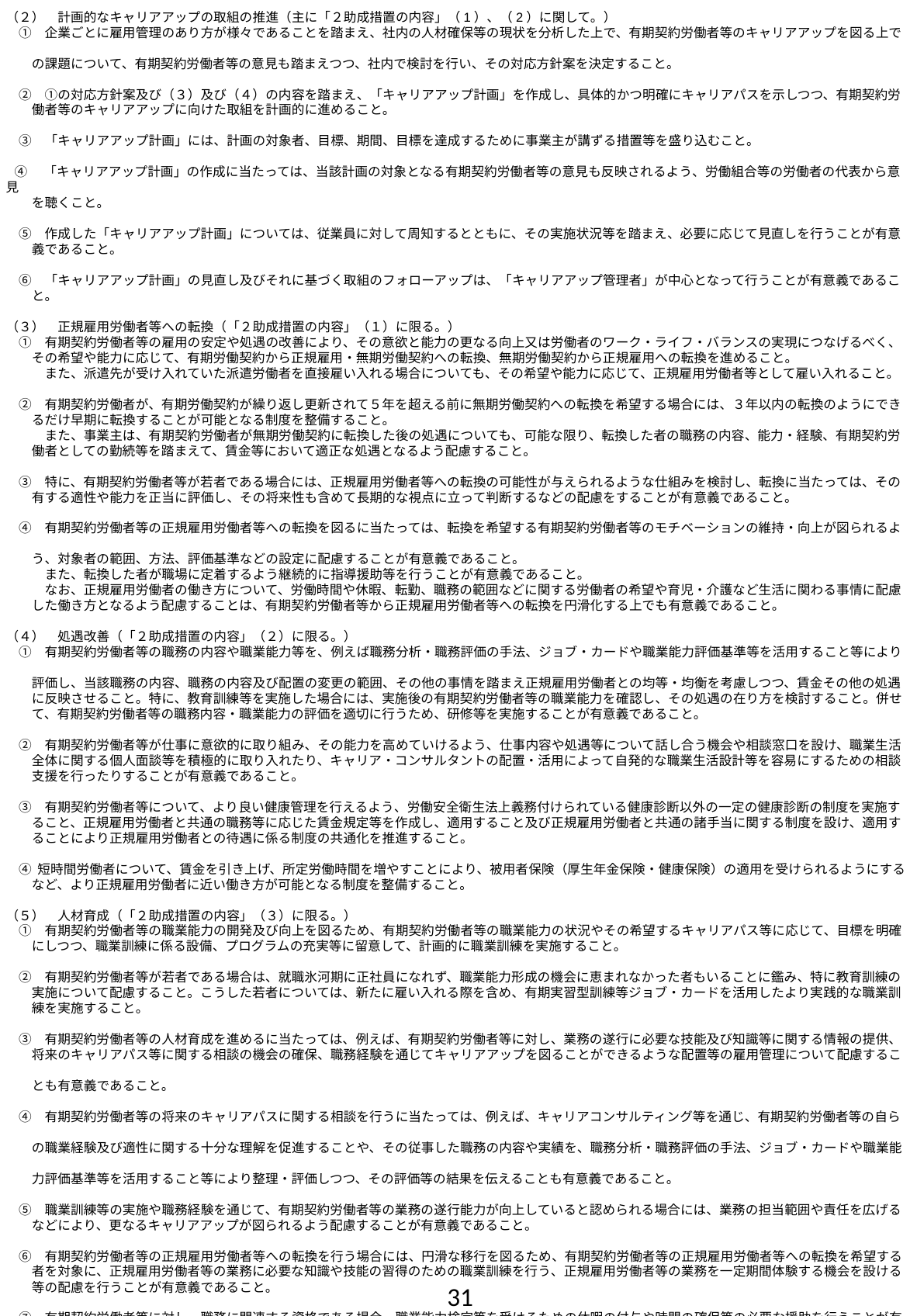

（２）　計画的なキャリアアップの取組の推進（主に「２助成措置の内容」（1）、（2）に関して。）
　①　企業ごとに雇用管理のあり方が様々であることを踏まえ、社内の人材確保等の現状を分析した上で、有期契約労働者等のキャリアアップを図る上で
　　の課題について、有期契約労働者等の意見も踏まえつつ、社内で検討を行い、その対応方針案を決定すること。

　②　①の対応方針案及び（３）及び（４）の内容を踏まえ、「キャリアアップ計画」を作成し、具体的かつ明確にキャリアパスを示しつつ、有期契約労
　　働者等のキャリアアップに向けた取組を計画的に進めること。

　③　「キャリアアップ計画」には、計画の対象者、目標、期間、目標を達成するために事業主が講ずる措置等を盛り込むこと。

   ④　「キャリアアップ計画」の作成に当たっては、当該計画の対象となる有期契約労働者等の意見も反映されるよう、労働組合等の労働者の代表から意見
　　を聴くこと。

　⑤　作成した「キャリアアップ計画」については、従業員に対して周知するとともに、その実施状況等を踏まえ、必要に応じて見直しを行うことが有意
　　義であること。

　⑥　「キャリアアップ計画」の見直し及びそれに基づく取組のフォローアップは、「キャリアアップ管理者」が中心となって行うことが有意義であるこ
　　と。

（３）　正規雇用労働者等への転換（「２助成措置の内容」（１）に限る。）
　①　有期契約労働者等の雇用の安定や処遇の改善により、その意欲と能力の更なる向上又は労働者のワーク・ライフ・バランスの実現につなげるべく、
　　その希望や能力に応じて、有期労働契約から正規雇用・無期労働契約への転換、無期労働契約から正規雇用への転換を進めること。
　　　また、派遣先が受け入れていた派遣労働者を直接雇い入れる場合についても、その希望や能力に応じて、正規雇用労働者等として雇い入れること。

　②　有期契約労働者が、有期労働契約が繰り返し更新されて５年を超える前に無期労働契約への転換を希望する場合には、３年以内の転換のようにでき
　　るだけ早期に転換することが可能となる制度を整備すること。
　　　また、事業主は、有期契約労働者が無期労働契約に転換した後の処遇についても、可能な限り、転換した者の職務の内容、能力・経験、有期契約労
　　働者としての勤続等を踏まえて、賃金等において適正な処遇となるよう配慮すること。

　③　特に、有期契約労働者等が若者である場合には、正規雇用労働者等への転換の可能性が与えられるような仕組みを検討し、転換に当たっては、その
　　有する適性や能力を正当に評価し、その将来性も含めて長期的な視点に立って判断するなどの配慮をすることが有意義であること。

　④　有期契約労働者等の正規雇用労働者等への転換を図るに当たっては、転換を希望する有期契約労働者等のモチベーションの維持・向上が図られるよ
　　う、対象者の範囲、方法、評価基準などの設定に配慮することが有意義であること。
　　　また、転換した者が職場に定着するよう継続的に指導援助等を行うことが有意義であること。
　　　なお、正規雇用労働者の働き方について、労働時間や休暇、転勤、職務の範囲などに関する労働者の希望や育児・介護など生活に関わる事情に配慮
　　した働き方となるよう配慮することは、有期契約労働者等から正規雇用労働者等への転換を円滑化する上でも有意義であること。

（４）　処遇改善（「２助成措置の内容」（２）に限る。）
　①　有期契約労働者等の職務の内容や職業能力等を、例えば職務分析・職務評価の手法、ジョブ・カードや職業能力評価基準等を活用すること等により
　　評価し、当該職務の内容、職務の内容及び配置の変更の範囲、その他の事情を踏まえ正規雇用労働者との均等・均衡を考慮しつつ、賃金その他の処遇
　　に反映させること。特に、教育訓練等を実施した場合には、実施後の有期契約労働者等の職業能力を確認し、その処遇の在り方を検討すること。併せ
　　て、有期契約労働者等の職務内容・職業能力の評価を適切に行うため、研修等を実施することが有意義であること。

　②　有期契約労働者等が仕事に意欲的に取り組み、その能力を高めていけるよう、仕事内容や処遇等について話し合う機会や相談窓口を設け、職業生活
　　全体に関する個人面談等を積極的に取り入れたり、キャリア・コンサルタントの配置・活用によって自発的な職業生活設計等を容易にするための相談
　　支援を行ったりすることが有意義であること。

　③　有期契約労働者等について、より良い健康管理を行えるよう、労働安全衛生法上義務付けられている健康診断以外の一定の健康診断の制度を実施す
　　ること、正規雇用労働者と共通の職務等に応じた賃金規定等を作成し、適用すること及び正規雇用労働者と共通の諸手当に関する制度を設け、適用す
　　ることにより正規雇用労働者との待遇に係る制度の共通化を推進すること。

　④  短時間労働者について、賃金を引き上げ、所定労働時間を増やすことにより、被用者保険（厚生年金保険・健康保険）の適用を受けられるようにする
　　など、より正規雇用労働者に近い働き方が可能となる制度を整備すること。

（５）　人材育成（「２助成措置の内容」（３）に限る。）
　①　有期契約労働者等の職業能力の開発及び向上を図るため、有期契約労働者等の職業能力の状況やその希望するキャリアパス等に応じて、目標を明確
　　にしつつ、職業訓練に係る設備、プログラムの充実等に留意して、計画的に職業訓練を実施すること。

　②　有期契約労働者等が若者である場合は、就職氷河期に正社員になれず、職業能力形成の機会に恵まれなかった者もいることに鑑み、特に教育訓練の
　　実施について配慮すること。こうした若者については、新たに雇い入れる際を含め、有期実習型訓練等ジョブ・カードを活用したより実践的な職業訓
　　練を実施すること。

　③　有期契約労働者等の人材育成を進めるに当たっては、例えば、有期契約労働者等に対し、業務の遂行に必要な技能及び知識等に関する情報の提供、
　　将来のキャリアパス等に関する相談の機会の確保、職務経験を通じてキャリアアップを図ることができるような配置等の雇用管理について配慮するこ
　　とも有意義であること。

　④　有期契約労働者等の将来のキャリアパスに関する相談を行うに当たっては、例えば、キャリアコンサルティング等を通じ、有期契約労働者等の自ら
　　の職業経験及び適性に関する十分な理解を促進することや、その従事した職務の内容や実績を、職務分析・職務評価の手法、ジョブ・カードや職業能
　　力評価基準等を活用すること等により整理・評価しつつ、その評価等の結果を伝えることも有意義であること。

　⑤　職業訓練等の実施や職務経験を通じて、有期契約労働者等の業務の遂行能力が向上していると認められる場合には、業務の担当範囲や責任を広げる
　　などにより、更なるキャリアアップが図られるよう配慮することが有意義であること。

　⑥　有期契約労働者等の正規雇用労働者等への転換を行う場合には、円滑な移行を図るため、有期契約労働者等の正規雇用労働者等への転換を希望する
　　者を対象に、正規雇用労働者等の業務に必要な知識や技能の習得のための職業訓練を行う、正規雇用労働者等の業務を一定期間体験する機会を設ける
　　等の配慮を行うことが有意義であること。

　⑦　有期契約労働者等に対し、職務に関連する資格である場合、職業能力検定等を受けるための休暇の付与や時間の確保等の必要な援助を行うことが有
　　意義であること。

31